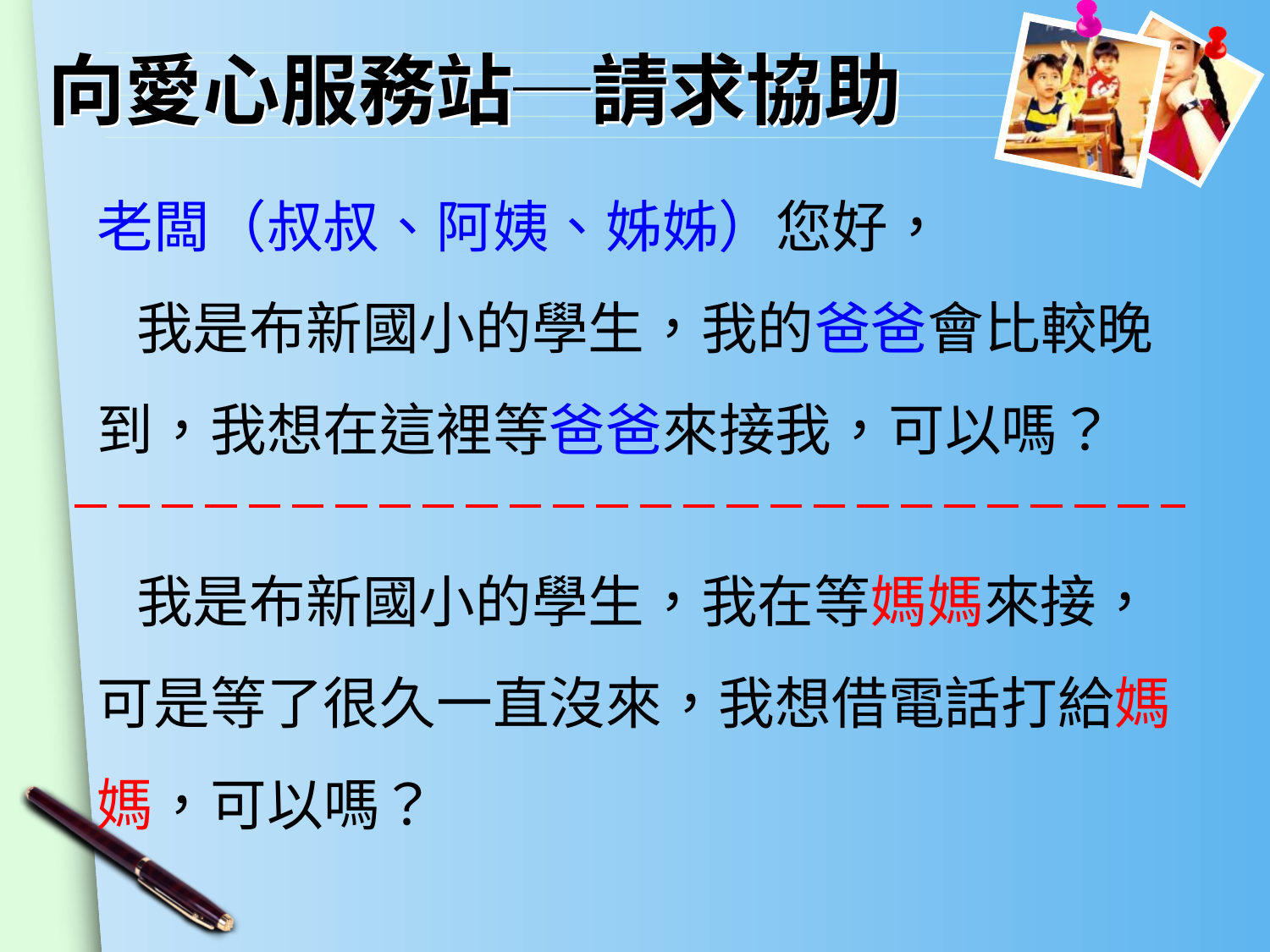

# 向愛心服務站─請求協助
老闆（叔叔、阿姨、姊姊）您好，
  我是布新國小的學生，我的爸爸會比較晚到，我想在這裡等爸爸來接我，可以嗎？
  我是布新國小的學生，我在等媽媽來接，可是等了很久一直沒來，我想借電話打給媽媽，可以嗎？